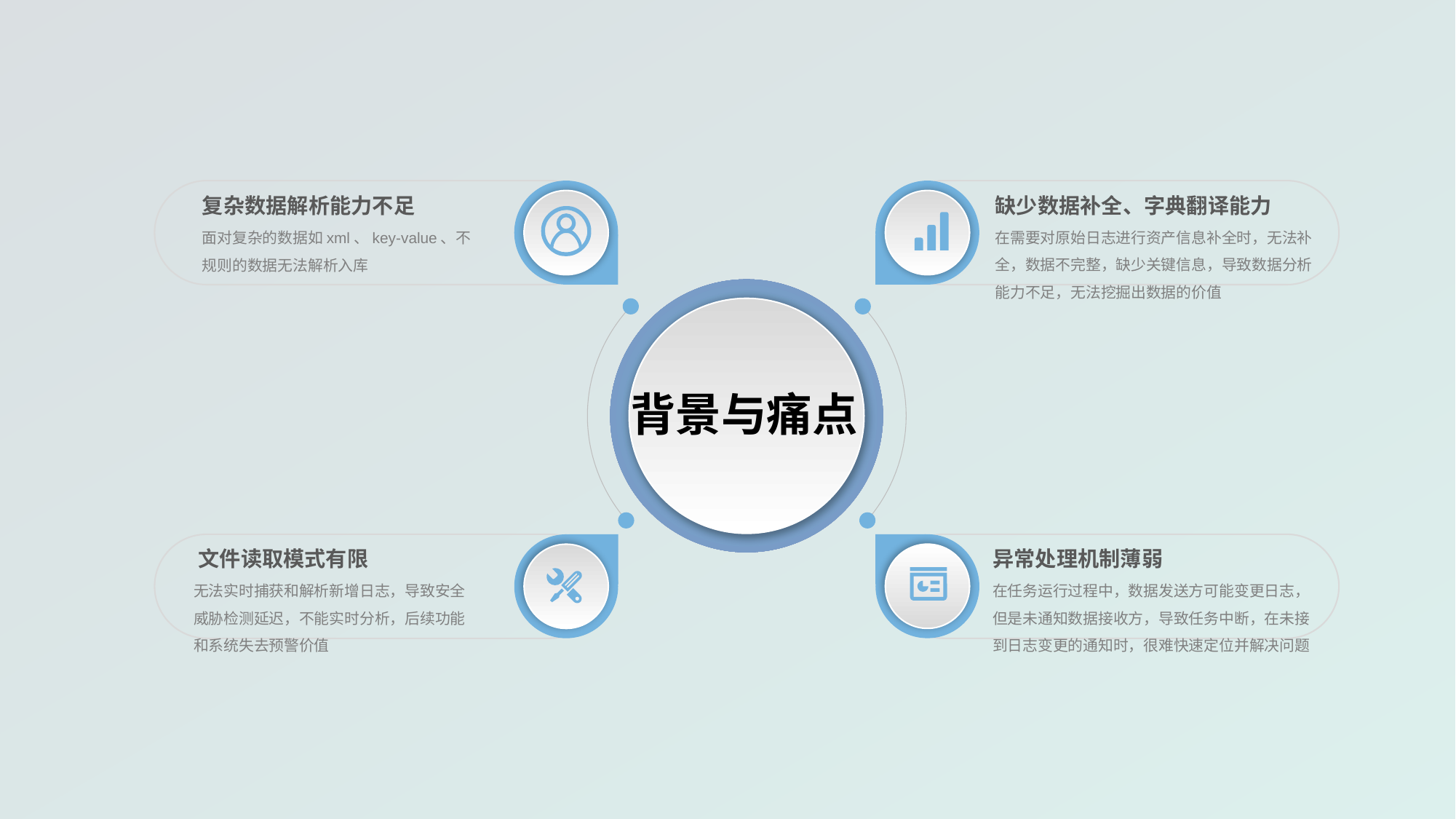

复杂数据解析能力不足
面对复杂的数据如xml、key-value、不规则的数据无法解析入库

文件读取模式有限
无法实时捕获和解析新增日志，导致安全威胁检测延迟，不能实时分析，后续功能和系统失去预警价值

缺少数据补全、字典翻译能力
在需要对原始日志进行资产信息补全时，无法补全，数据不完整，缺少关键信息，导致数据分析能力不足，无法挖掘出数据的价值

异常处理机制薄弱
在任务运行过程中，数据发送方可能变更日志，但是未通知数据接收方，导致任务中断，在未接到日志变更的通知时，很难快速定位并解决问题

背景与痛点